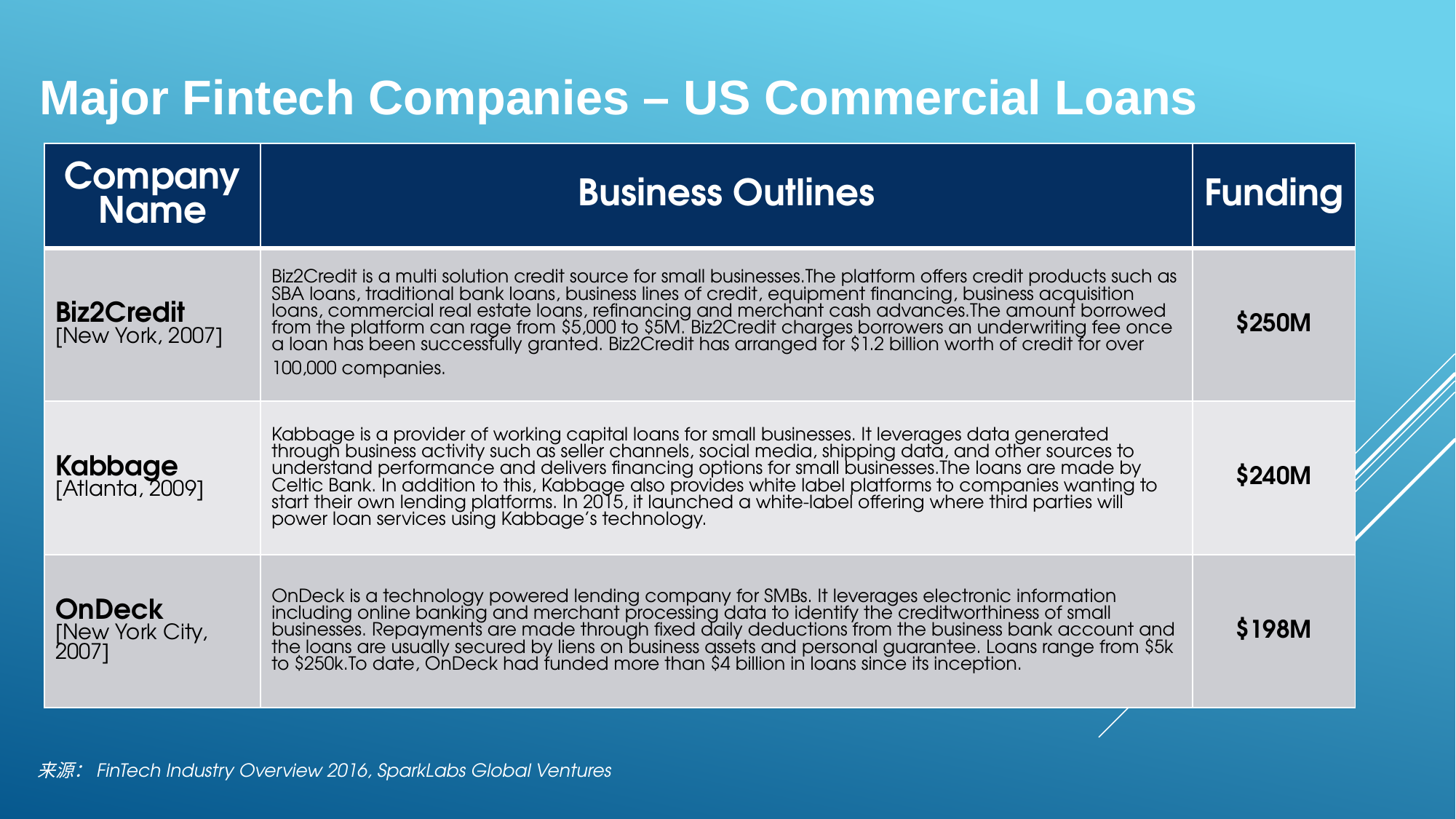

Major Fintech Companies – US Commercial Loans
| Company Name | Business Outlines | Funding |
| --- | --- | --- |
| Biz2Credit [New York, 2007] | Biz2Credit is a multi solution credit source for small businesses.The platform offers credit products such as SBA loans, traditional bank loans, business lines of credit, equipment ﬁnancing, business acquisition loans, commercial real estate loans, reﬁnancing and merchant cash advances.The amount borrowed from the platform can rage from $5,000 to $5M. Biz2Credit charges borrowers an underwriting fee once a loan has been successfully granted. Biz2Credit has arranged for $1.2 billion worth of credit for over 100,000 companies. | $250M |
| Kabbage [Atlanta, 2009] | Kabbage is a provider of working capital loans for small businesses. It leverages data generated through business activity such as seller channels, social media, shipping data, and other sources to understand performance and delivers ﬁnancing options for small businesses.The loans are made by Celtic Bank. In addition to this, Kabbage also provides white label platforms to companies wanting to start their own lending platforms. In 2015, it launched a white-label offering where third parties will power loan services using Kabbage’s technology. | $240M |
| OnDeck [New York City, 2007] | OnDeck is a technology powered lending company for SMBs. It leverages electronic information including online banking and merchant processing data to identify the creditworthiness of small businesses. Repayments are made through ﬁxed daily deductions from the business bank account and the loans are usually secured by liens on business assets and personal guarantee. Loans range from $5k to $250k.To date, OnDeck had funded more than $4 billion in loans since its inception. | $198M |
来源：FinTech Industry Overview 2016, SparkLabs Global Ventures